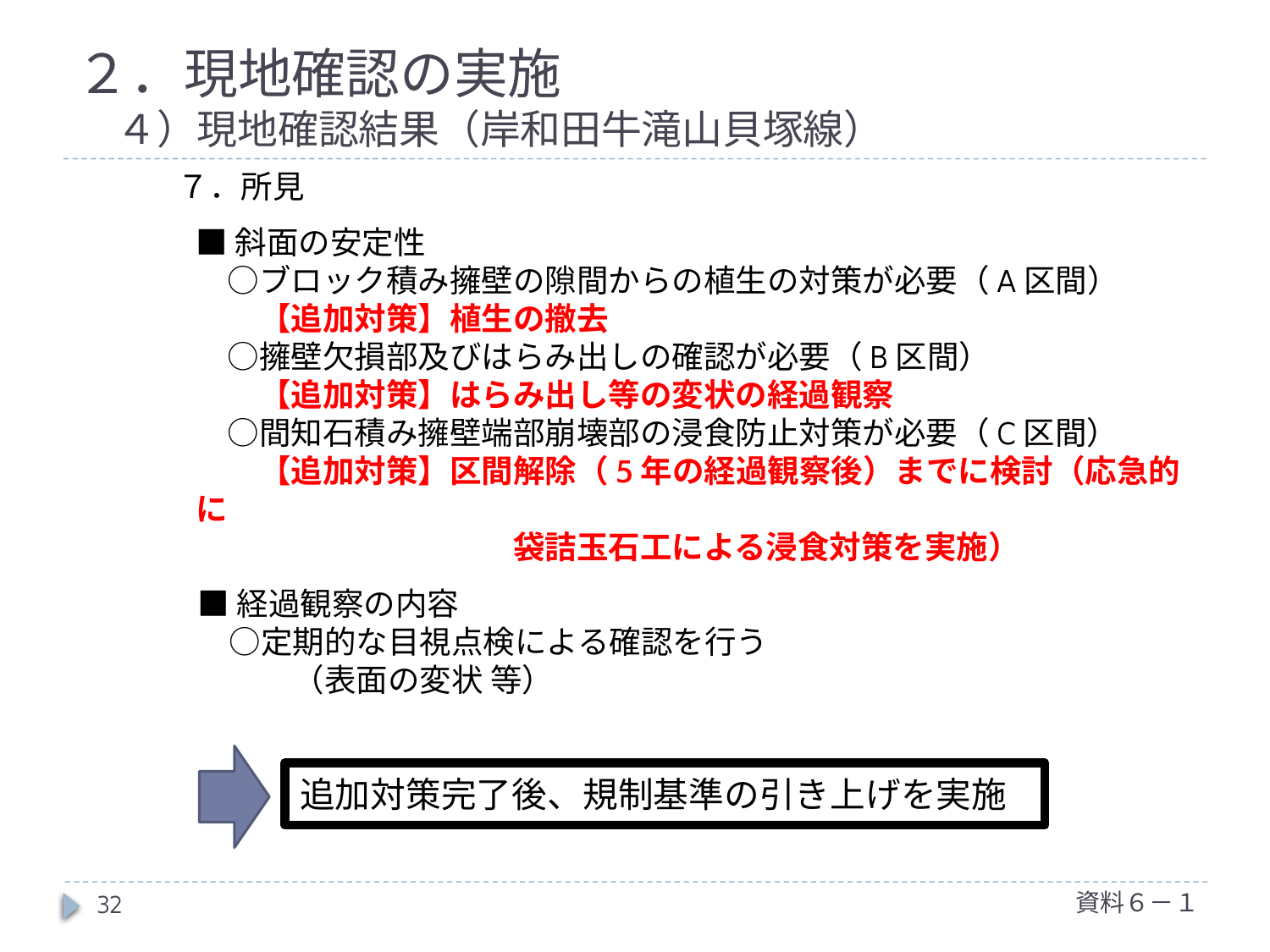

# ２．現地確認の実施 　４）現地確認結果（岸和田牛滝山貝塚線）
７．所見
■斜面の安定性
　○ブロック積み擁壁の隙間からの植生の対策が必要（A区間）
　　【追加対策】植生の撤去
　○擁壁欠損部及びはらみ出しの確認が必要（B区間）
　　【追加対策】はらみ出し等の変状の経過観察
　○間知石積み擁壁端部崩壊部の浸食防止対策が必要（C区間）
　　【追加対策】区間解除（5年の経過観察後）までに検討（応急的に
　　　　　　　　　　袋詰玉石工による浸食対策を実施）
■経過観察の内容
　○定期的な目視点検による確認を行う
　　　（表面の変状 等）

追加対策完了後、規制基準の引き上げを実施
資料６－１
32